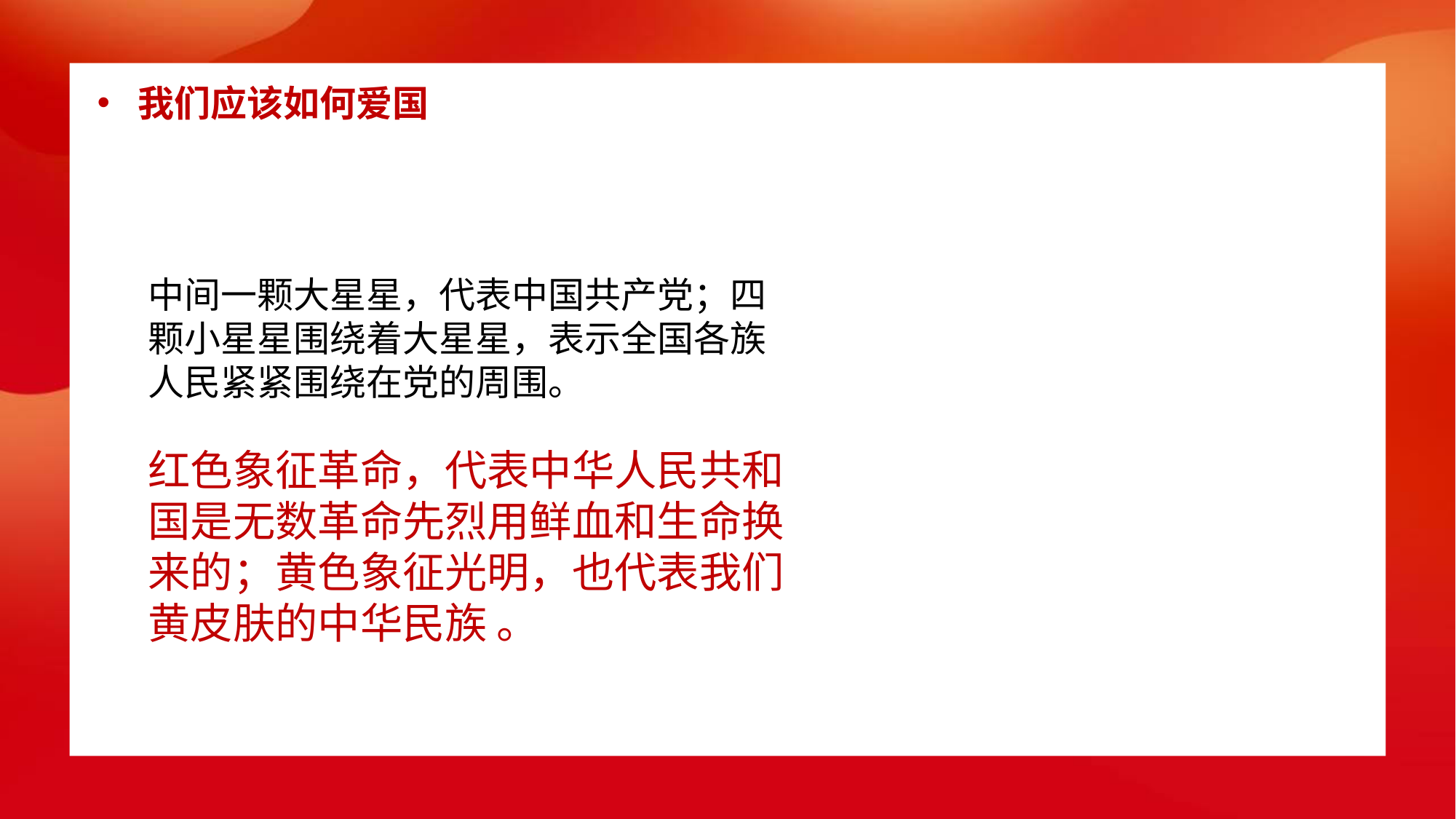

我们应该如何爱国
中间一颗大星星，代表中国共产党；四颗小星星围绕着大星星，表示全国各族人民紧紧围绕在党的周围。
红色象征革命，代表中华人民共和国是无数革命先烈用鲜血和生命换来的；黄色象征光明，也代表我们黄皮肤的中华民族 。